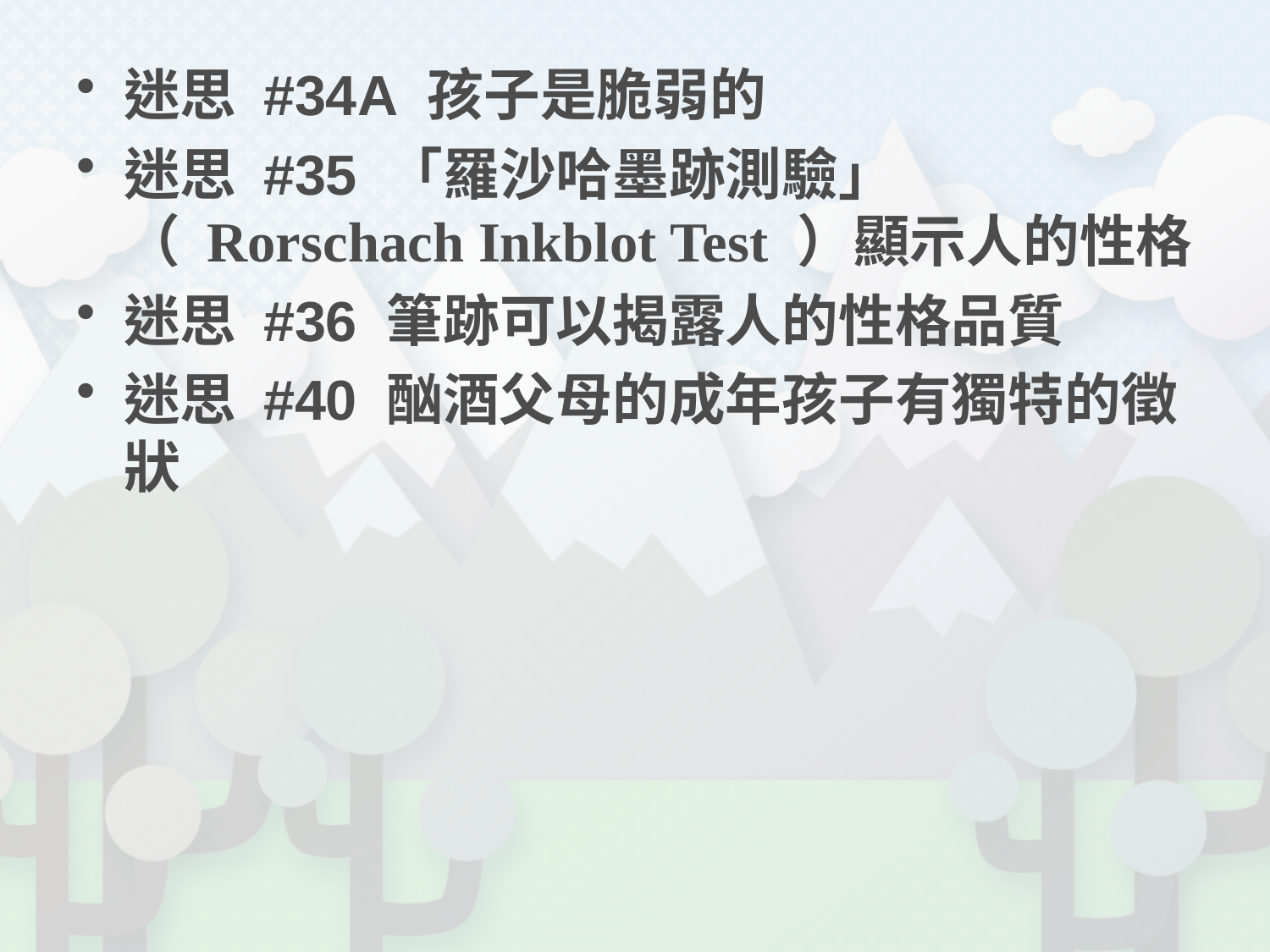

#
迷思 #34A 孩子是脆弱的
迷思 #35 「羅沙哈墨跡測驗」（ Rorschach Inkblot Test ）顯示人的性格
迷思 #36 筆跡可以揭露人的性格品質
迷思 #40 酗酒父母的成年孩子有獨特的徵狀